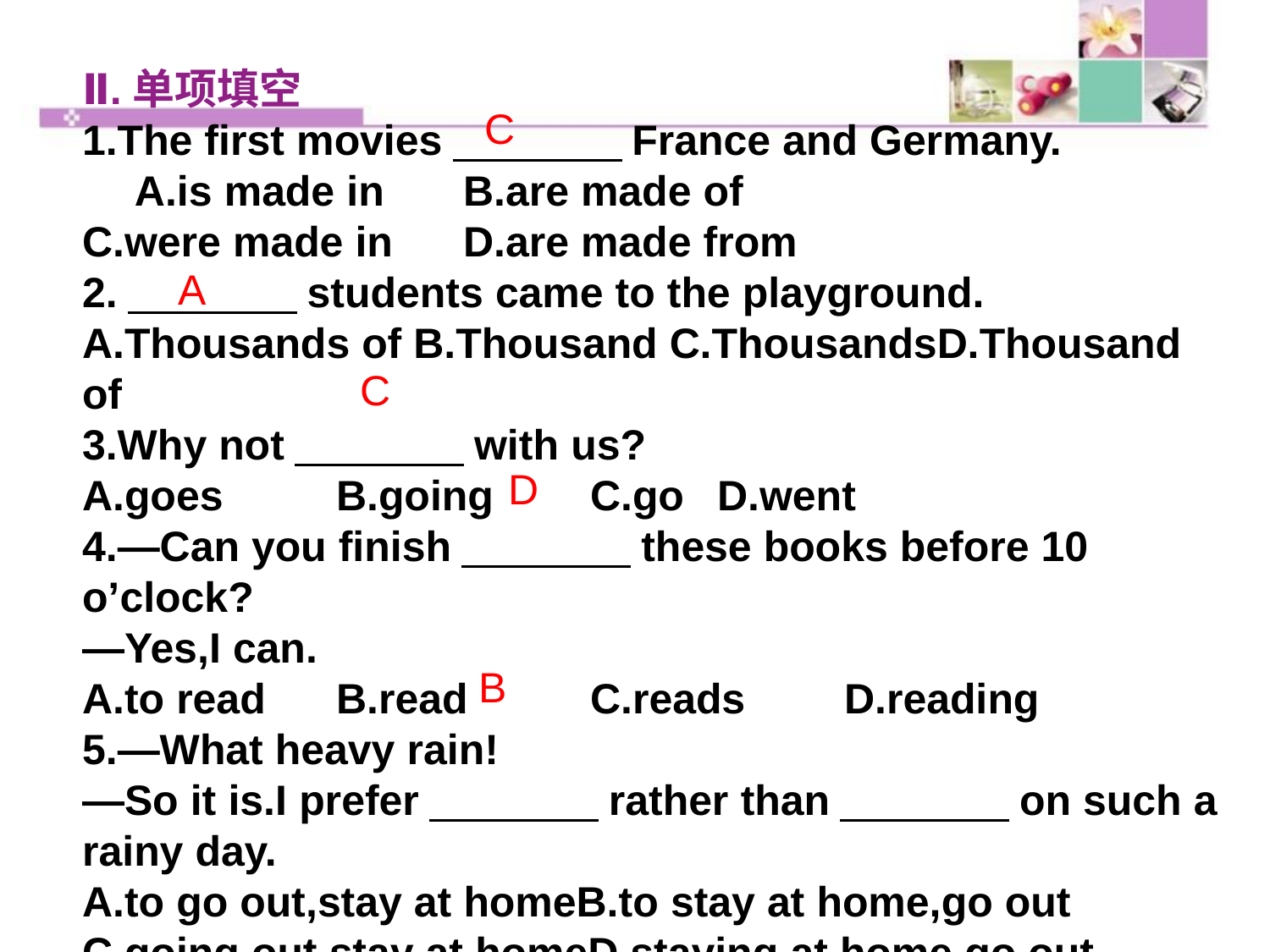

Ⅱ.单项填空
1.The first movies　　　　France and Germany.
　A.is made in	B.are made of
C.were made in	D.are made from
2.　　　　students came to the playground.
A.Thousands of B.Thousand C.ThousandsD.Thousand of
3.Why not　　　　with us?
A.goes	B.going	C.go	D.went
4.—Can you finish　　　　these books before 10 o’clock?
—Yes,I can.
A.to read	B.read	C.reads	D.reading
5.—What heavy rain!
—So it is.I prefer　　　　rather than　　　　on such a rainy day.
A.to go out,stay at homeB.to stay at home,go out
C.going out,stay at homeD.staying at home,go out
C
A
C
D
B